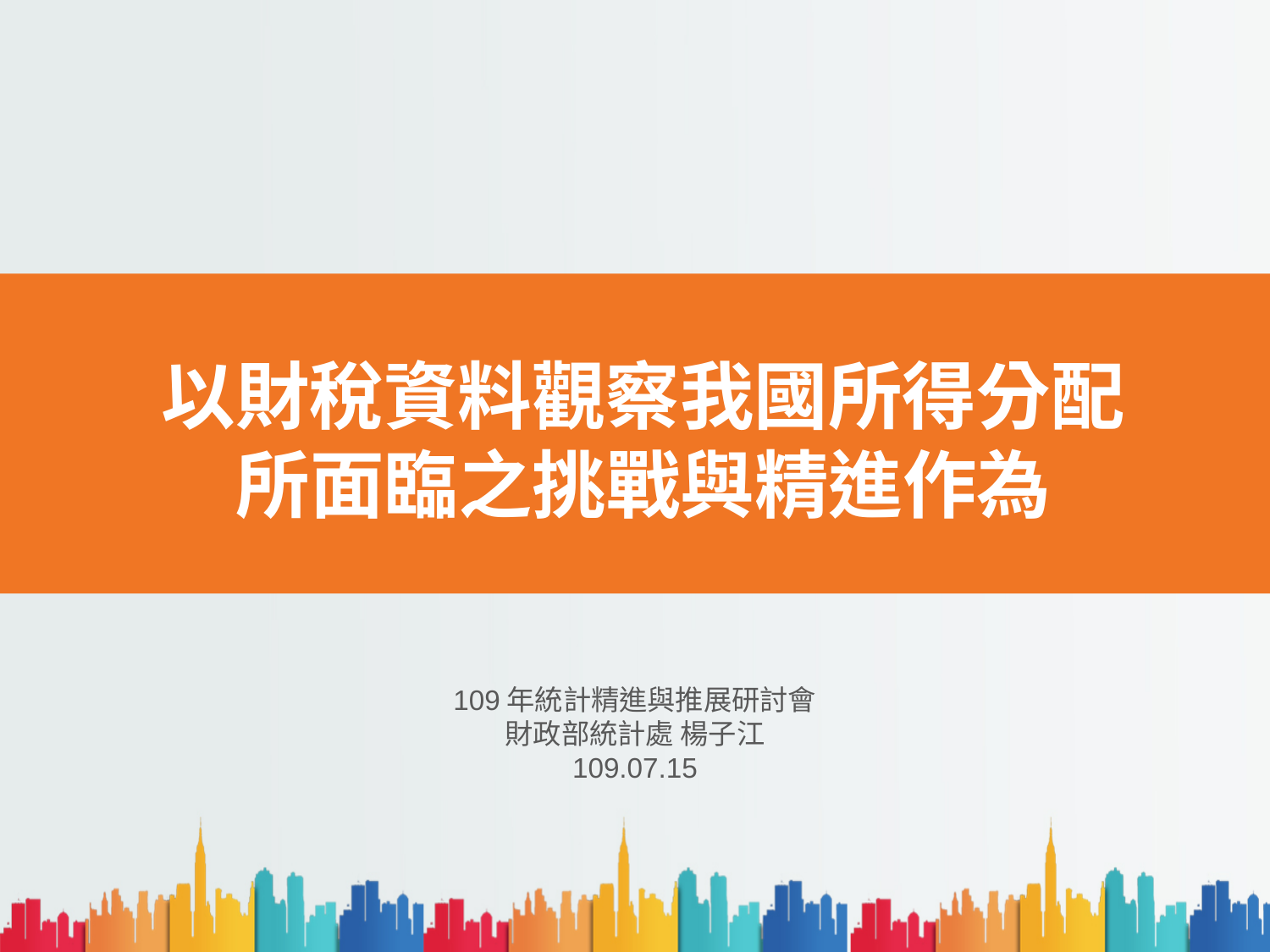

以財稅資料觀察我國所得分配
所面臨之挑戰與精進作為
109年統計精進與推展研討會
財政部統計處 楊子江
109.07.15